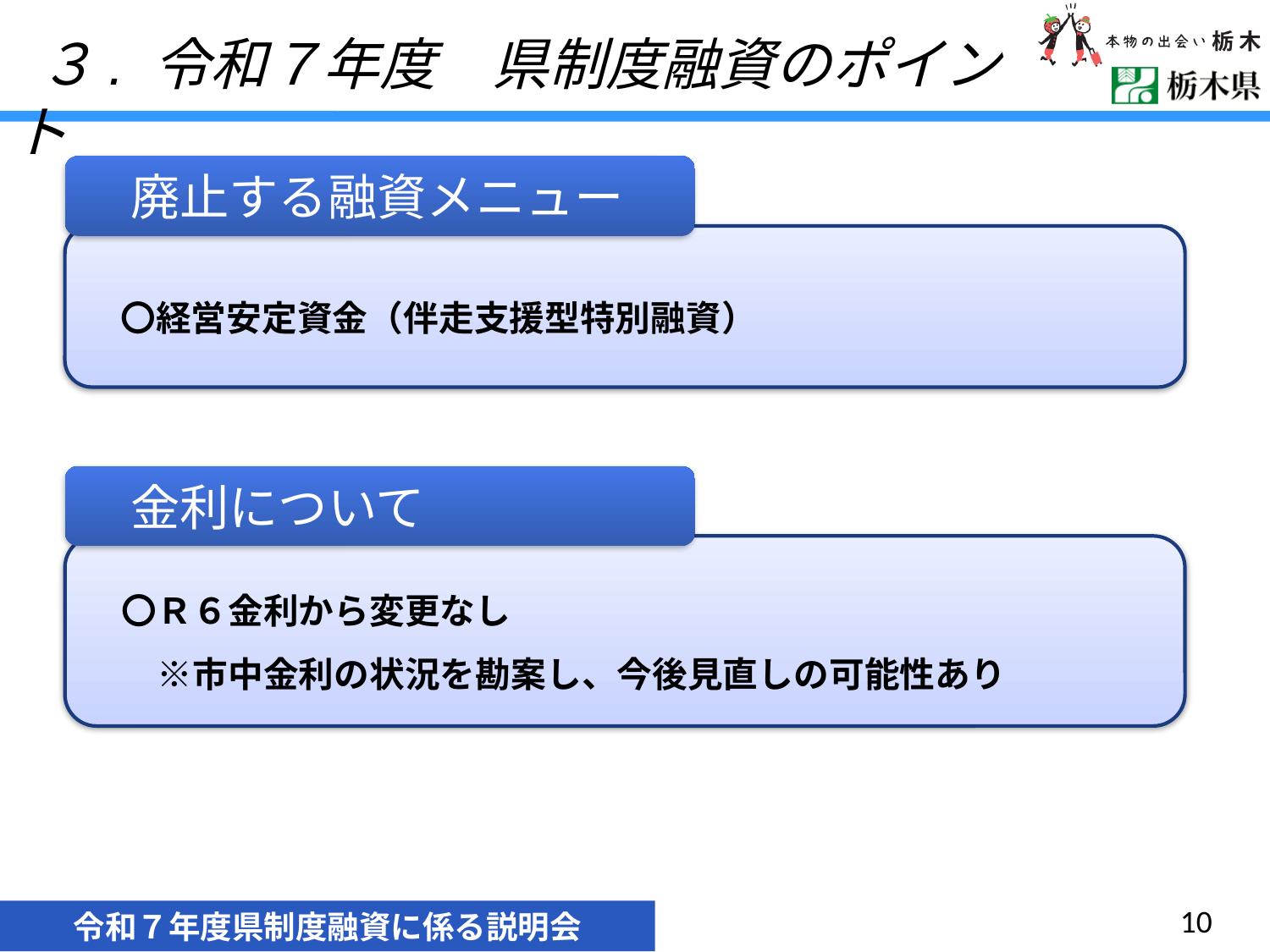

３. 令和７年度　県制度融資のポイント

　廃止する融資メニュー
　〇経営安定資金（伴走支援型特別融資）
　金利について
　〇Ｒ６金利から変更なし
　　※市中金利の状況を勘案し、今後見直しの可能性あり
10